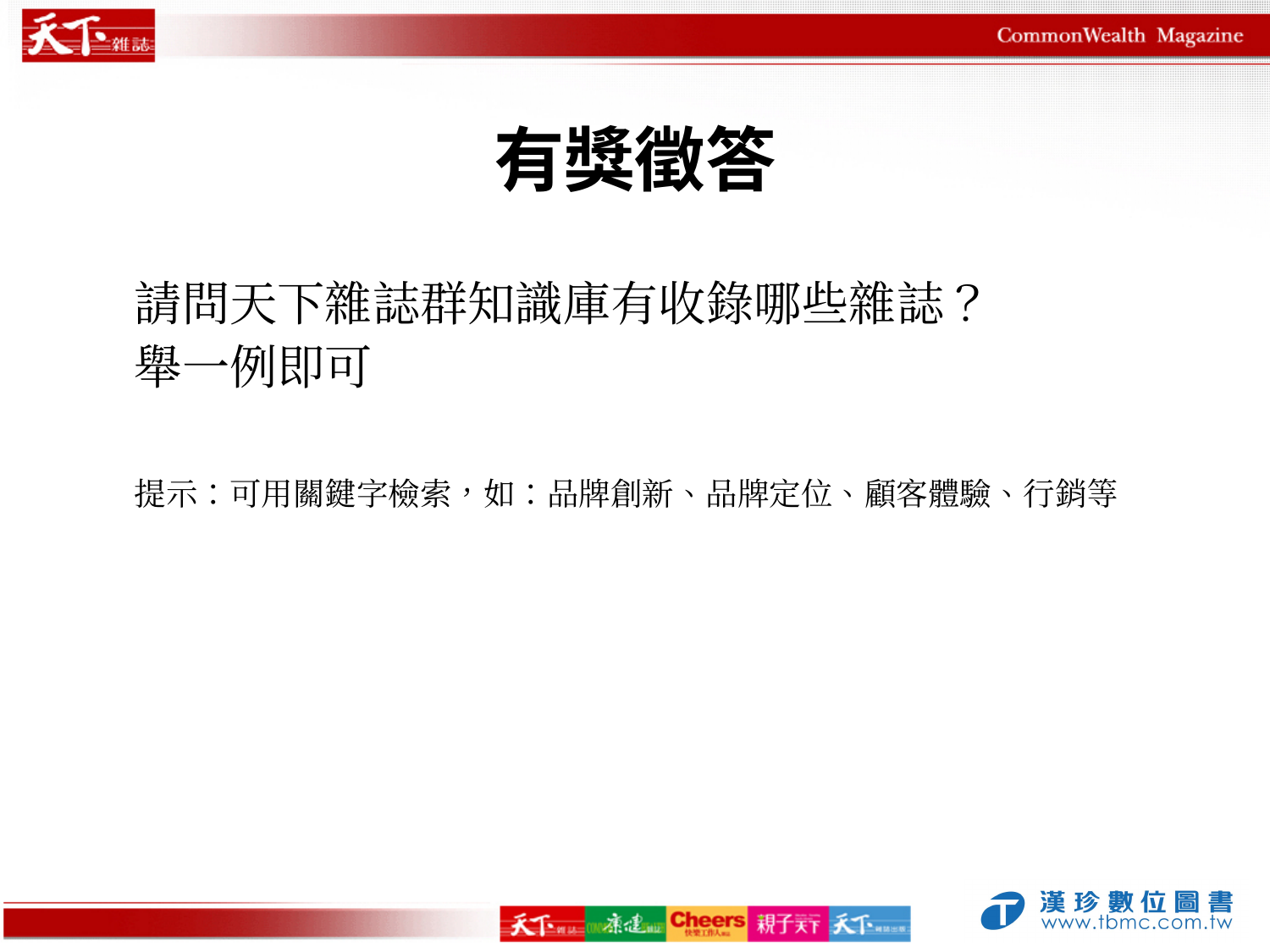

有獎徵答
請問天下雜誌群知識庫有收錄哪些雜誌？
舉一例即可

提示：可用關鍵字檢索，如：品牌創新、品牌定位、顧客體驗、行銷等